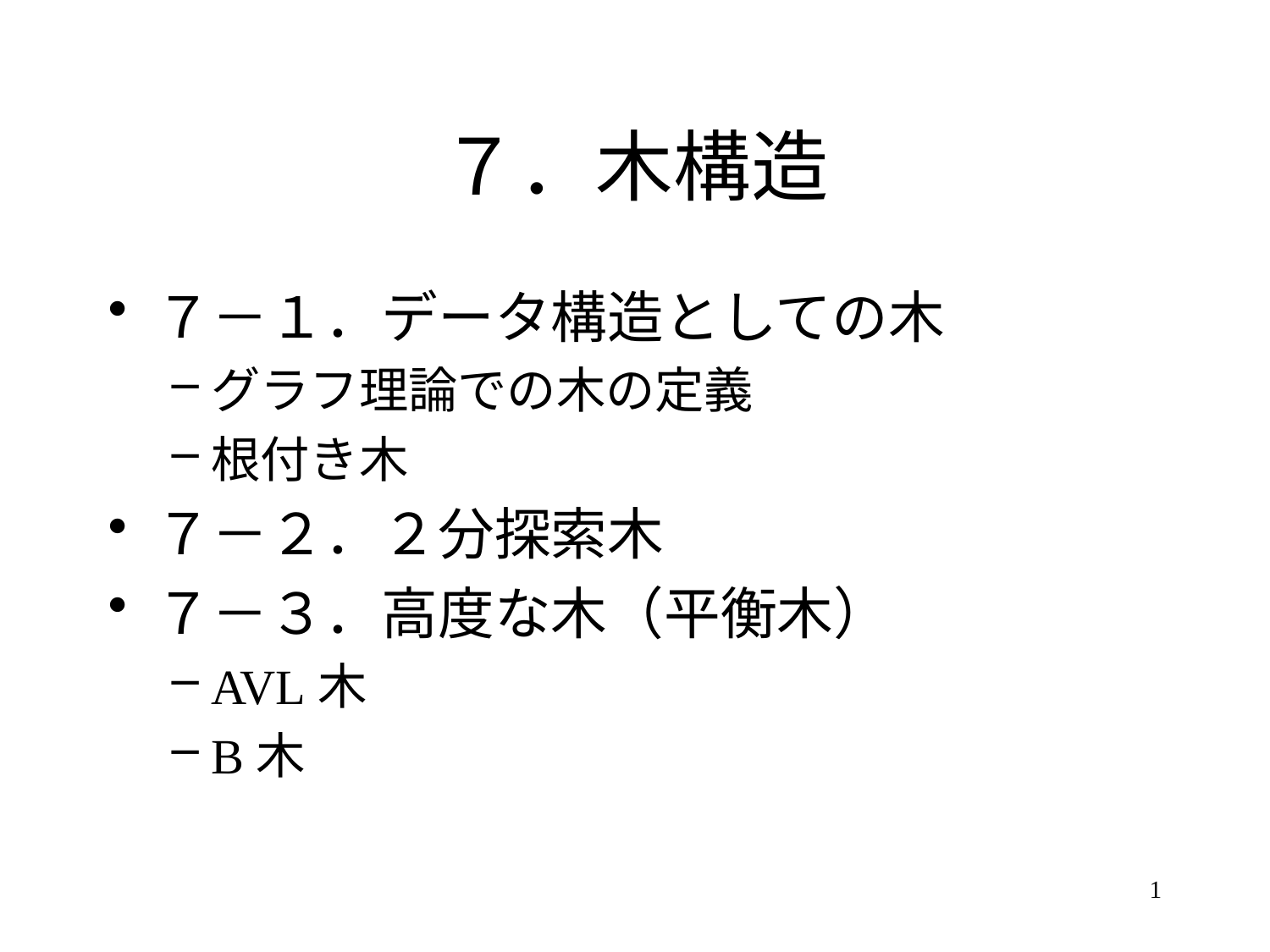

# ７．木構造
７－１．データ構造としての木
グラフ理論での木の定義
根付き木
７－２．２分探索木
７－３．高度な木（平衡木）
AVL木
B木
1